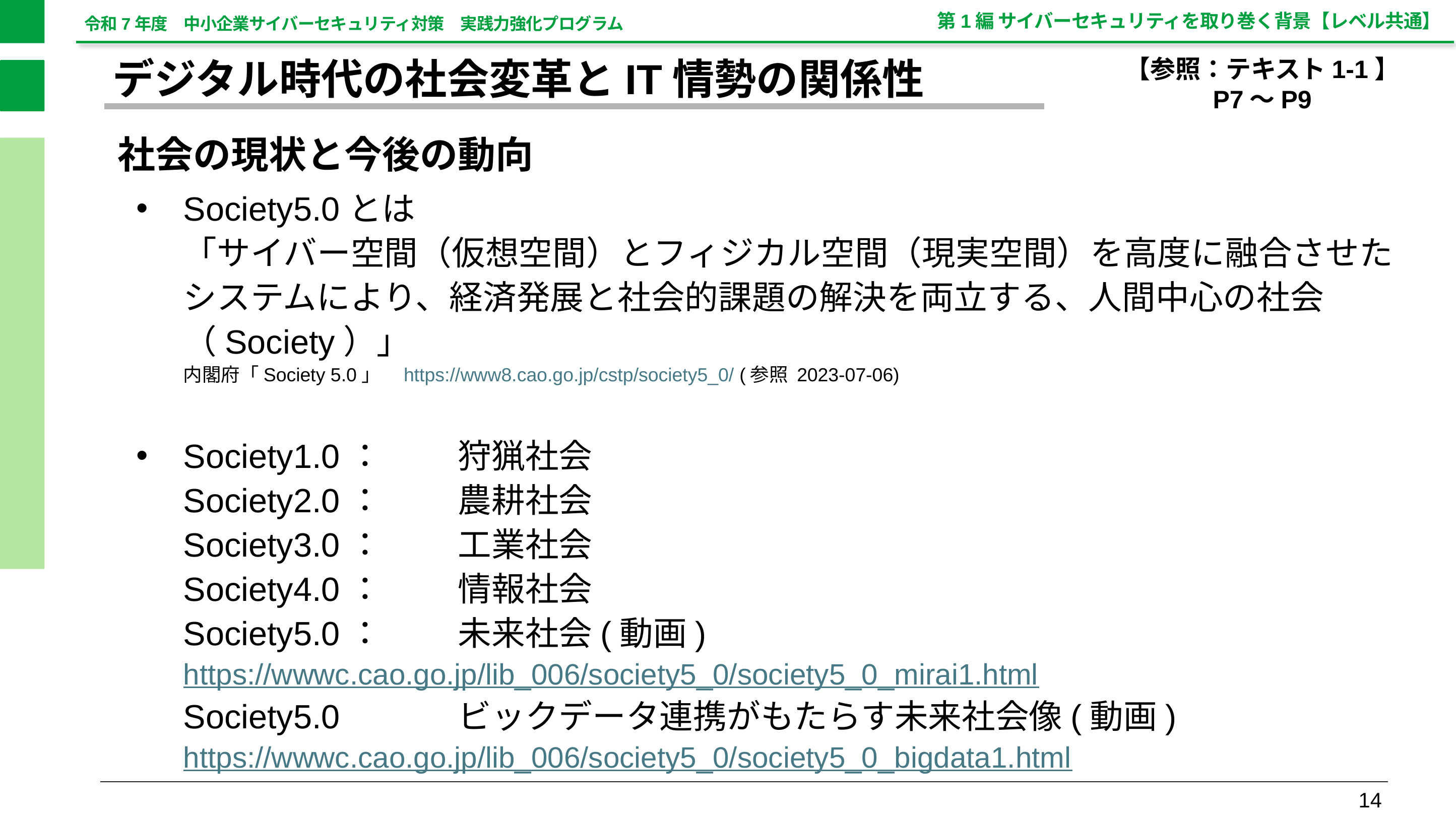

第1編 サイバーセキュリティを取り巻く背景【レベル共通】
【参照：テキスト1-1】
P7～P9
デジタル時代の社会変革とIT情勢の関係性
社会の現状と今後の動向
Society5.0とは
「サイバー空間（仮想空間）とフィジカル空間（現実空間）を高度に融合させたシステムにより、経済発展と社会的課題の解決を両立する、人間中心の社会（Society）」
内閣府「Society 5.0」　https://www8.cao.go.jp/cstp/society5_0/ (参照 2023-07-06)
Society1.0：	狩猟社会
Society2.0：	農耕社会
Society3.0：	工業社会
Society4.0：	情報社会
Society5.0：	未来社会(動画)
https://wwwc.cao.go.jp/lib_006/society5_0/society5_0_mirai1.html
Society5.0 	ビックデータ連携がもたらす未来社会像(動画)
https://wwwc.cao.go.jp/lib_006/society5_0/society5_0_bigdata1.html